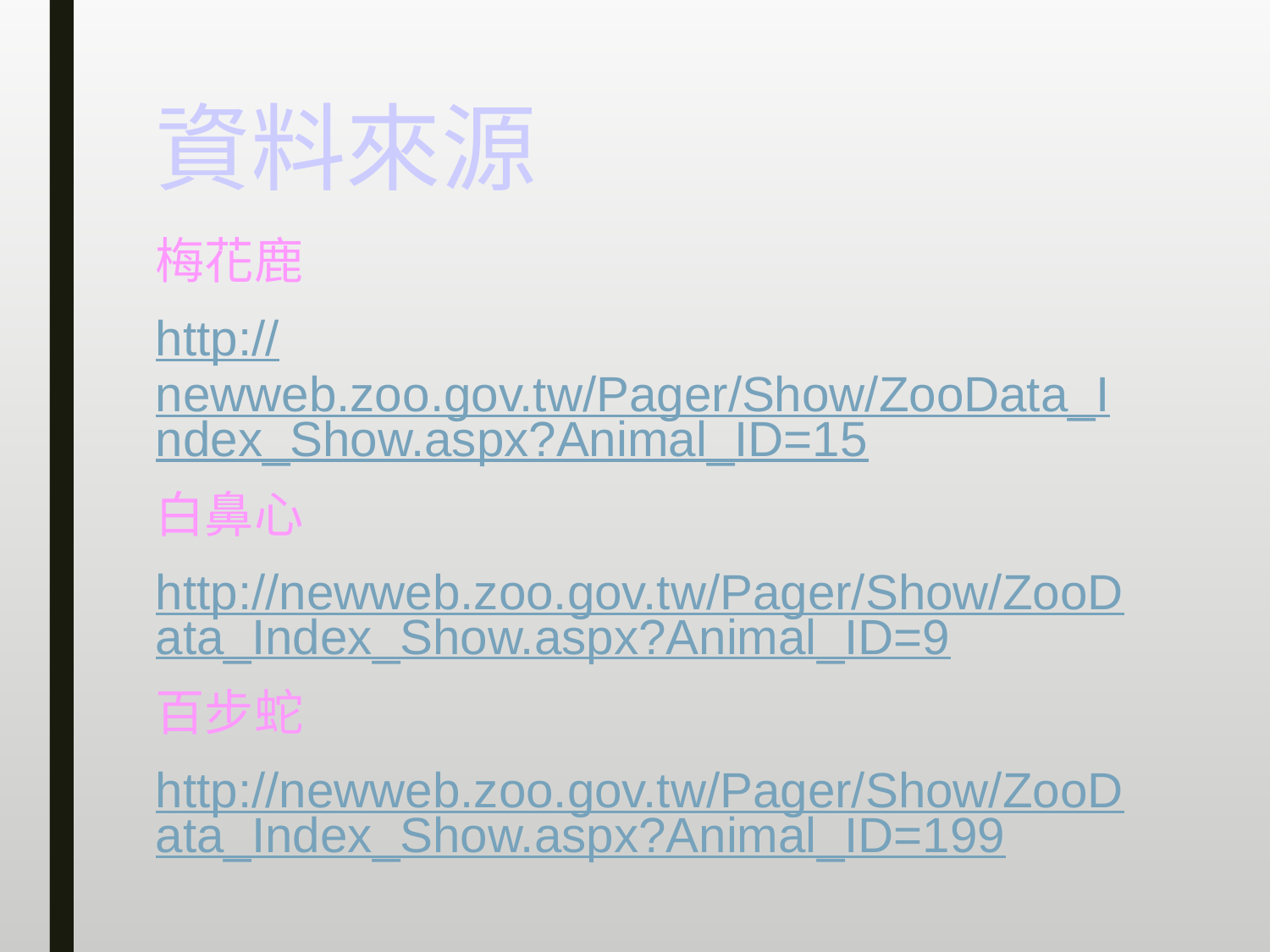

# 資料來源
梅花鹿
http://newweb.zoo.gov.tw/Pager/Show/ZooData_Index_Show.aspx?Animal_ID=15
白鼻心
http://newweb.zoo.gov.tw/Pager/Show/ZooData_Index_Show.aspx?Animal_ID=9
百步蛇
http://newweb.zoo.gov.tw/Pager/Show/ZooData_Index_Show.aspx?Animal_ID=199